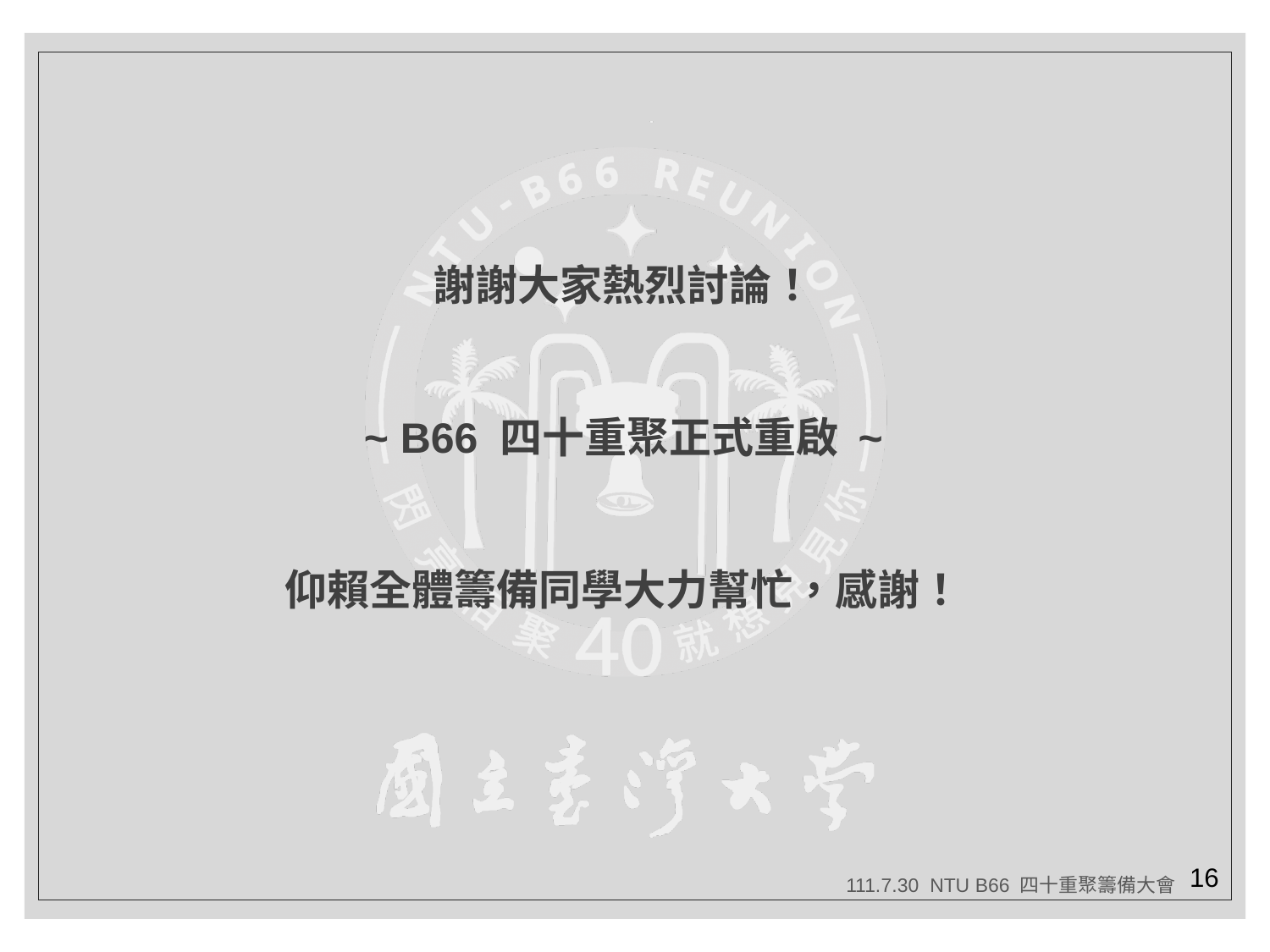

謝謝大家熱烈討論！

~ B66 四十重聚正式重啟 ~

仰賴全體籌備同學大力幫忙，感謝！
16
111.7.30  NTU B66 四十重聚籌備大會